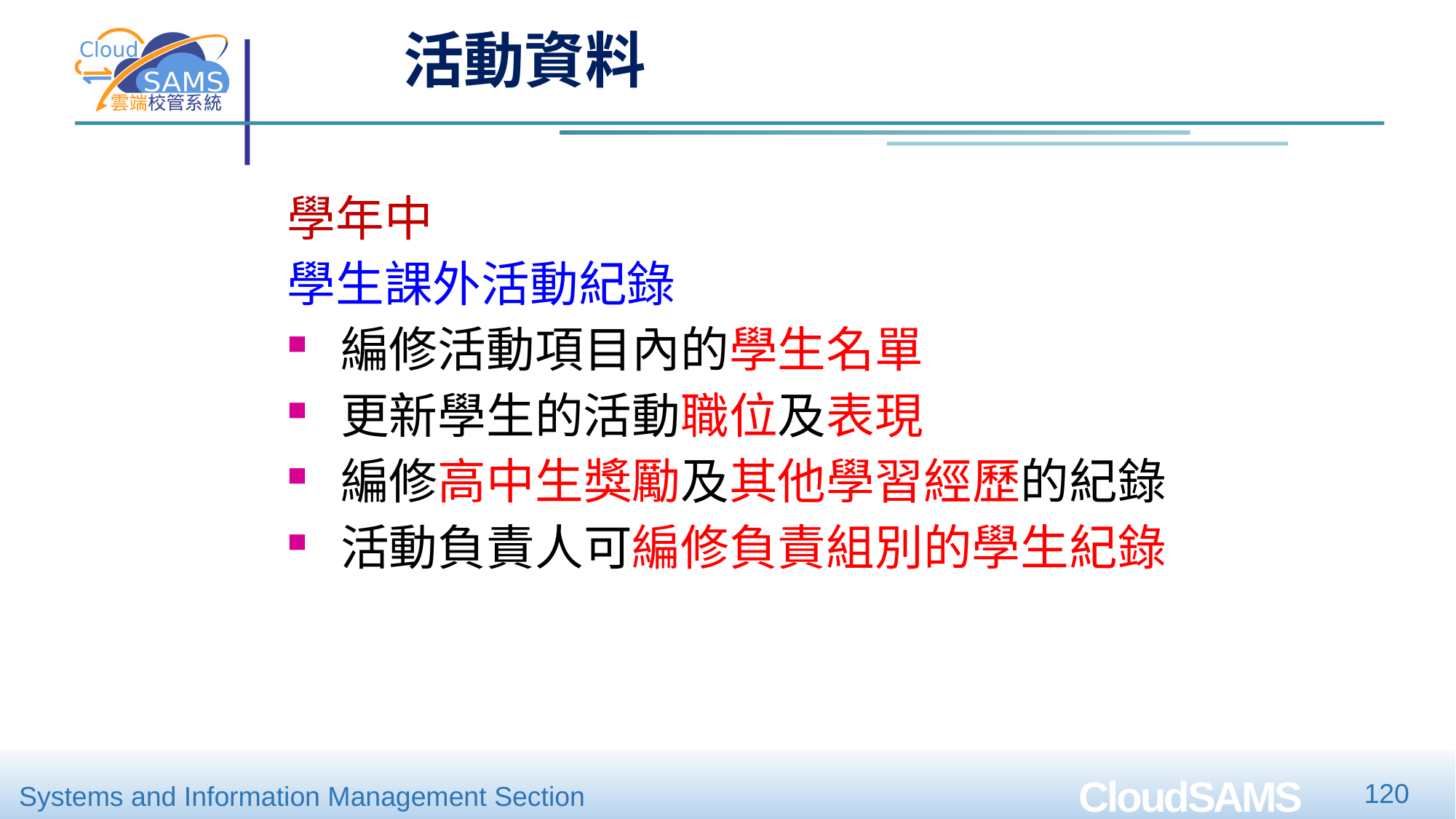

活動資料
學年中
學生課外活動紀錄
編修活動項目內的學生名單
更新學生的活動職位及表現
編修高中生獎勵及其他學習經歷的紀錄
活動負責人可編修負責組別的學生紀錄
120